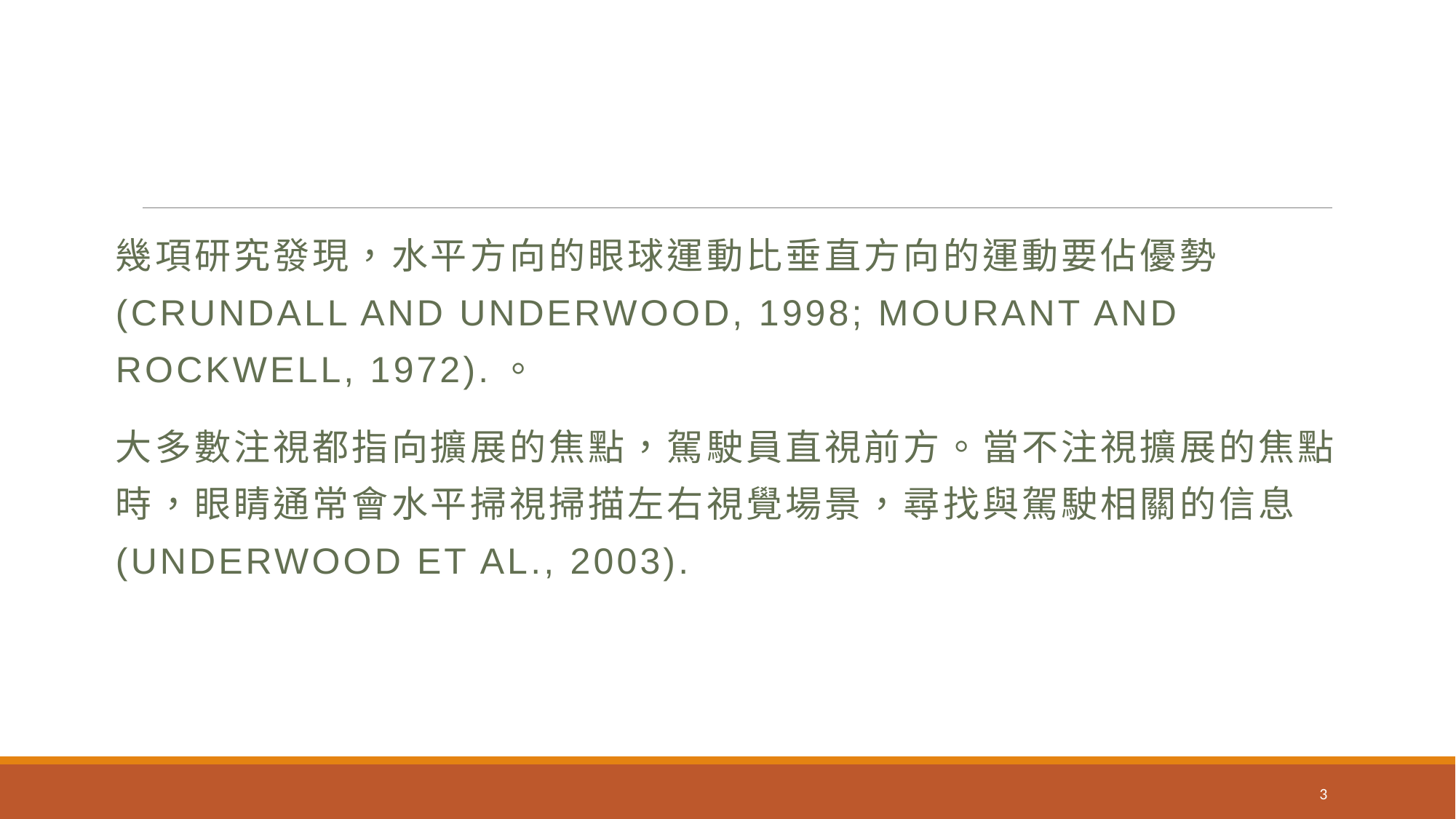

幾項研究發現，水平方向的眼球運動比垂直方向的運動要佔優勢(Crundall and Underwood, 1998; Mourant and Rockwell, 1972).。
大多數注視都指向擴展的焦點，駕駛員直視前方。當不注視擴展的焦點時，眼睛通常會水平掃視掃描左右視覺場景，尋找與駕駛相關的信息(Underwood et al., 2003).

3